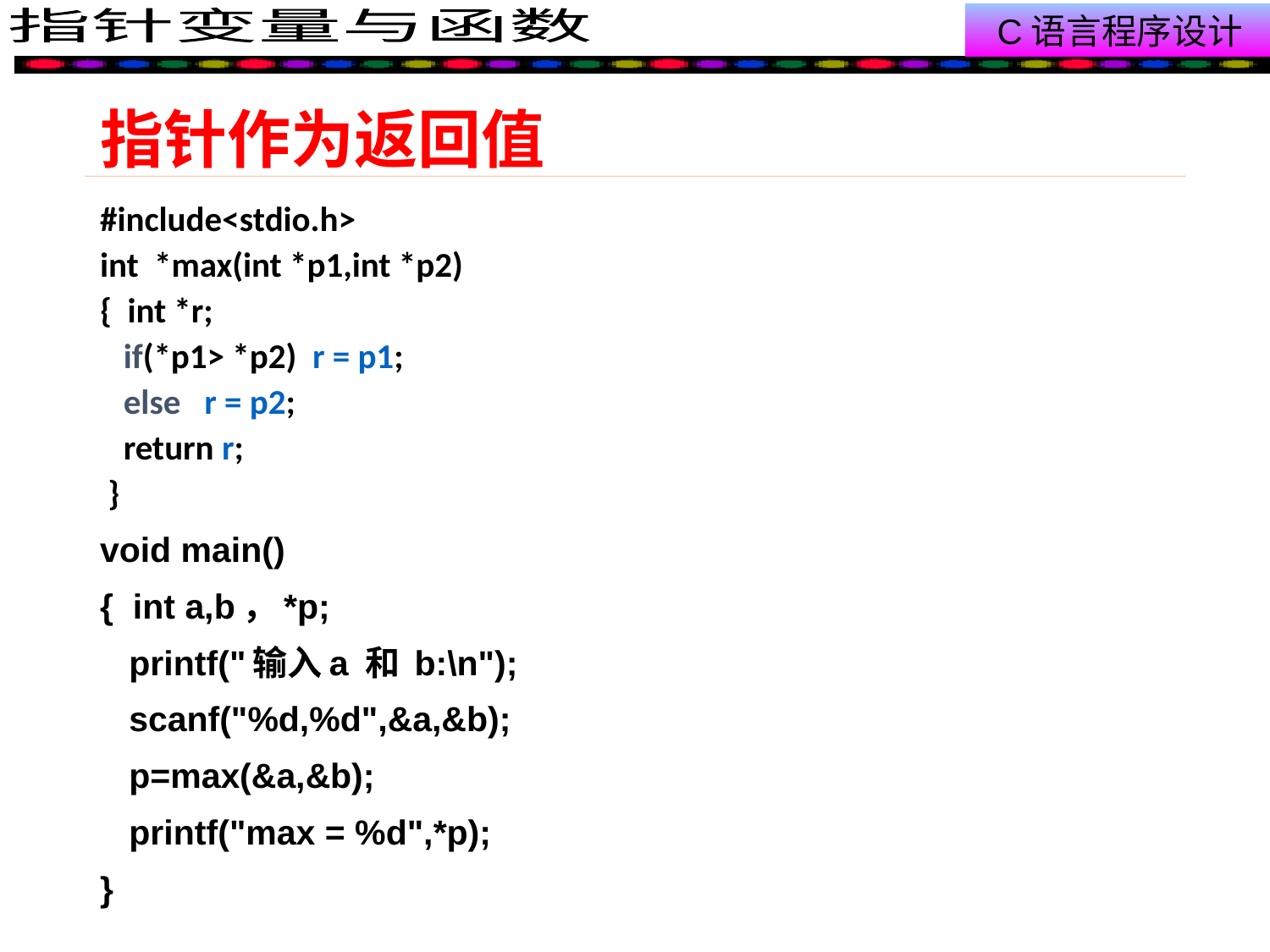

# 指针作为返回值
#include<stdio.h>
int  *max(int *p1,int *p2)
{  int *r;
   if(*p1> *p2)  r = p1;
   else   r = p2;
   return r;
 }
void main()
{  int a,b，*p;
   printf("输入a 和 b:\n");
   scanf("%d,%d",&a,&b);
   p=max(&a,&b);
   printf("max = %d",*p);
}